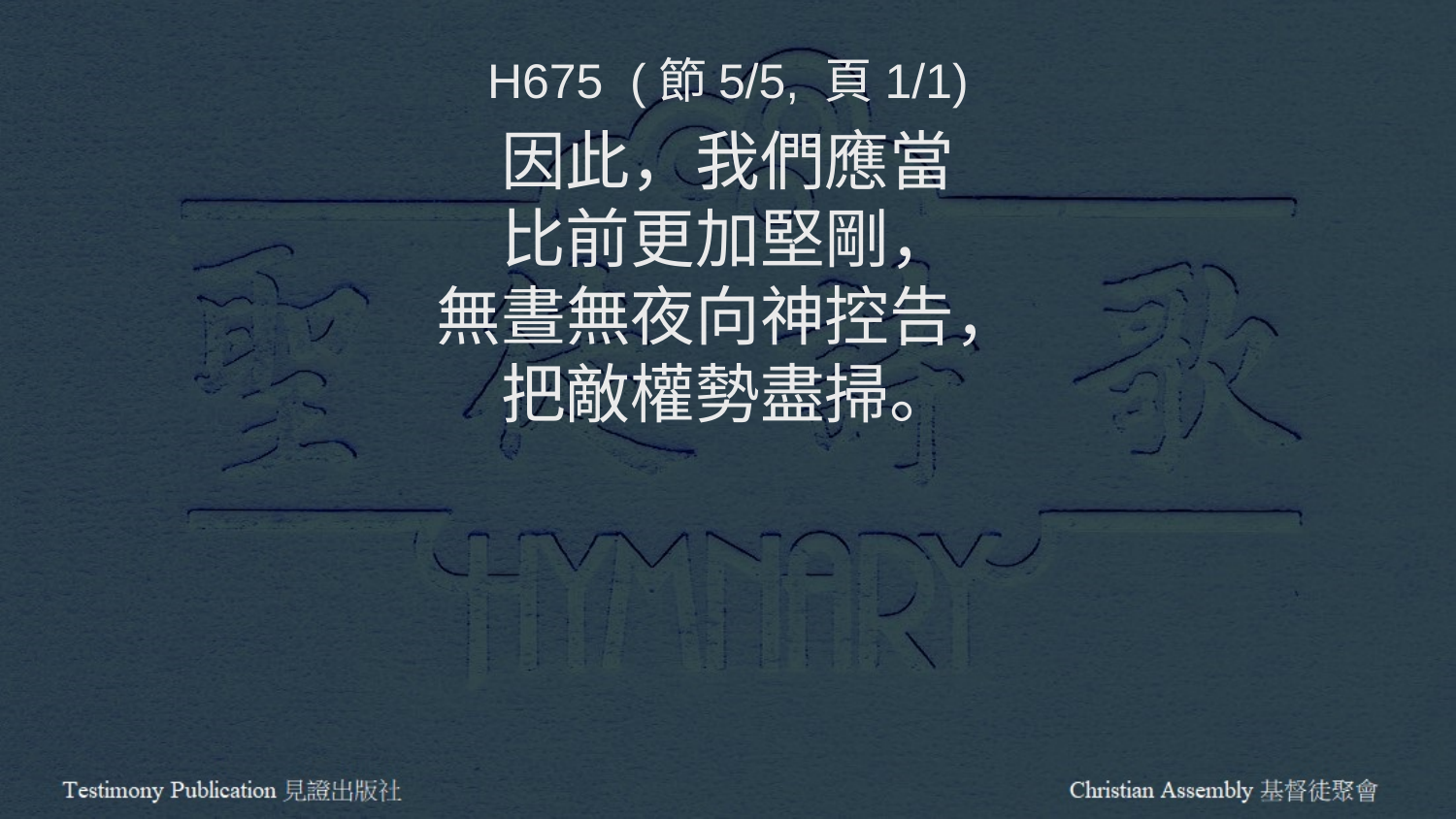

H675  (節5/5, 頁1/1)
因此，我們應當
比前更加堅剛，
無晝無夜向神控告，
把敵權勢盡掃。